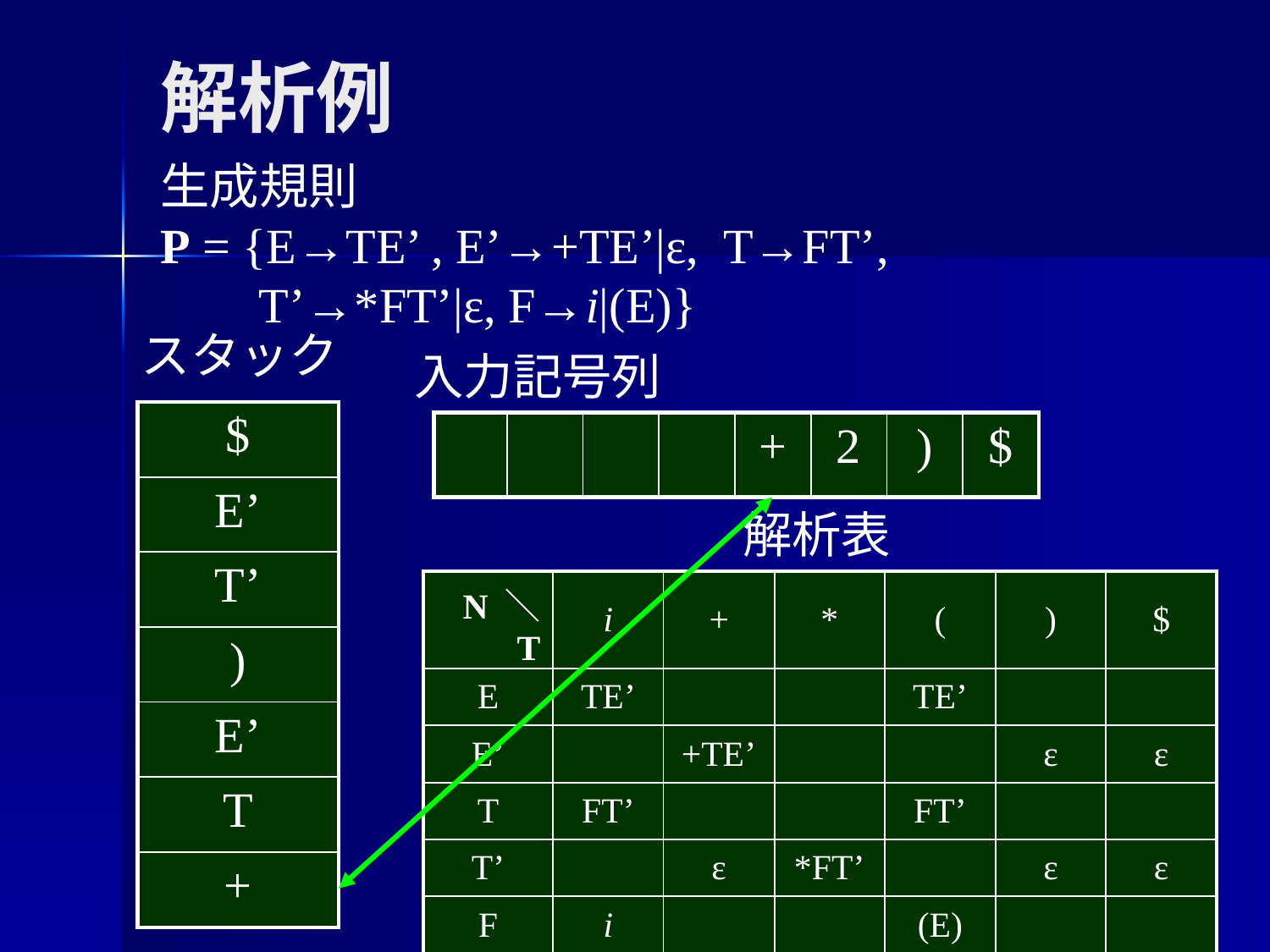

# 解析例
生成規則
P = {E→TE’ , E’→+TE’|ε,  T→FT’,
        T’→*FT’|ε, F→i|(E)}
スタック
入力記号列
| $ |
| --- |
| E’ |
| T’ |
| ) |
| E’ |
| T |
| + |
|  |  |  |  | + | 2 | ) | $ |
| --- | --- | --- | --- | --- | --- | --- | --- |

解析表
| N ＼ T | i | + | \* | ( | ) | $ |
| --- | --- | --- | --- | --- | --- | --- |
| E | TE’ |  |  | TE’ |  |  |
| E’ |  | +TE’ |  |  | ε | ε |
| T | FT’ |  |  | FT’ |  |  |
| T’ |  | ε | \*FT’ |  | ε | ε |
| F | i |  |  | (E) |  |  |